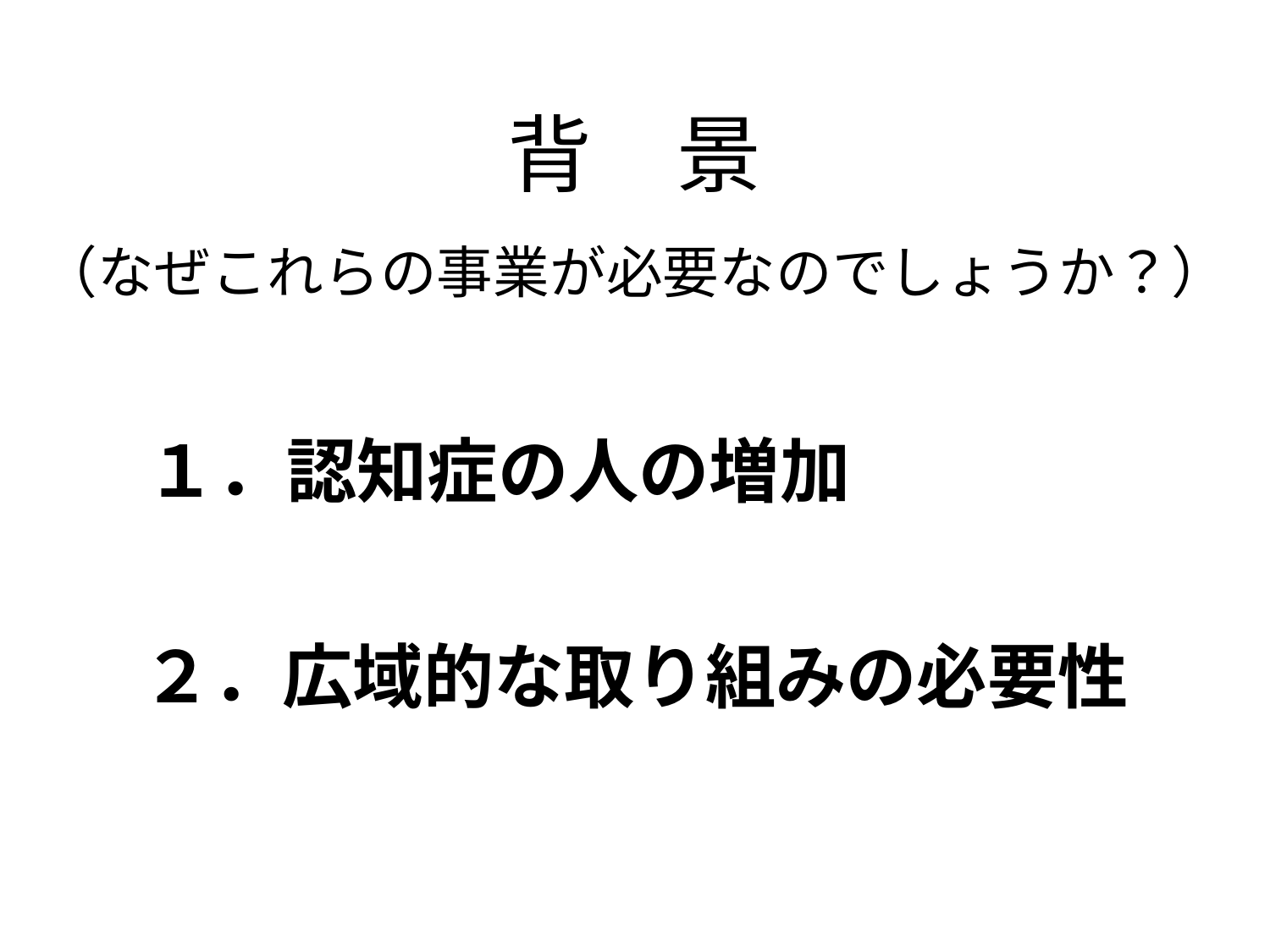

背　景
（なぜこれらの事業が必要なのでしょうか？）
１．認知症の人の増加
２．広域的な取り組みの必要性